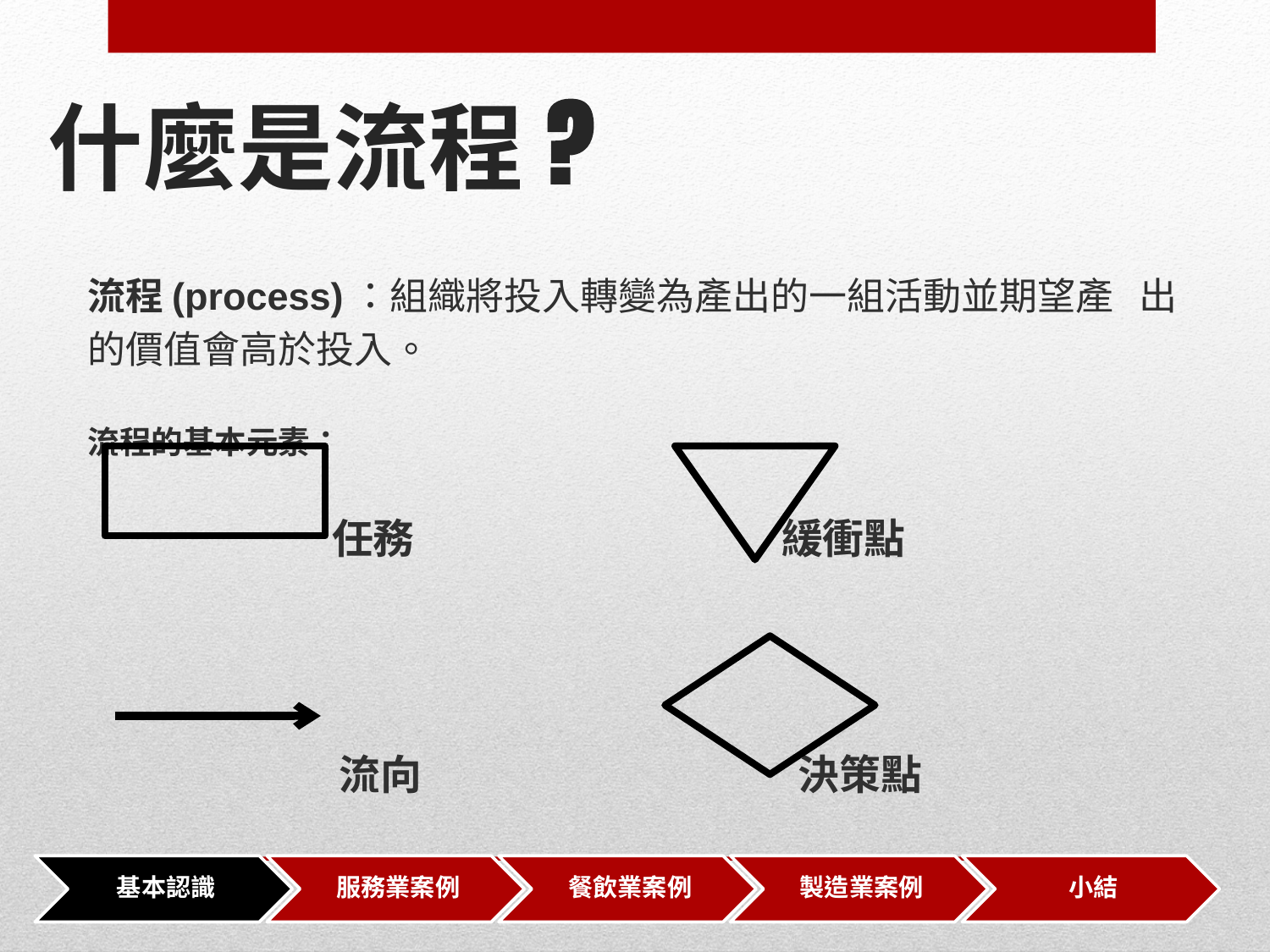

# 什麼是流程?
流程(process)：組織將投入轉變為產出的一組活動並期望產   出
的價值會高於投入。

流程的基本元素：

                                 任務                                                   緩衝點

                                  流向                                                    決策點

基本認識
服務業案例
餐飲業案例
製造業案例
小結